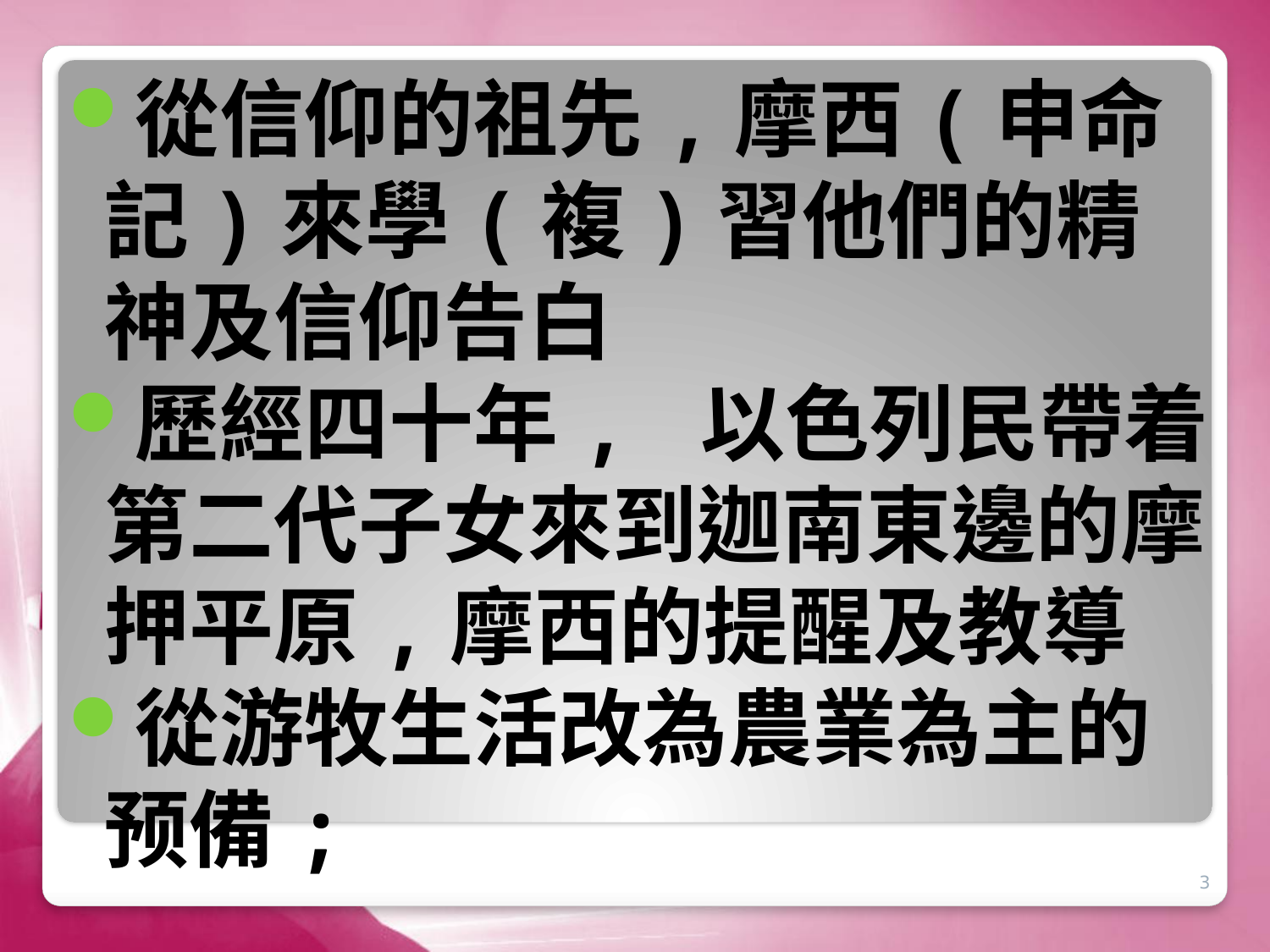

從信仰的祖先,摩西(申命記)來學(複)習他們的精神及信仰告白
歷經四十年, 以色列民帶着第二代子女來到迦南東邊的摩押平原,摩西的提醒及教導
從游牧生活改為農業為主的预備;

#
3